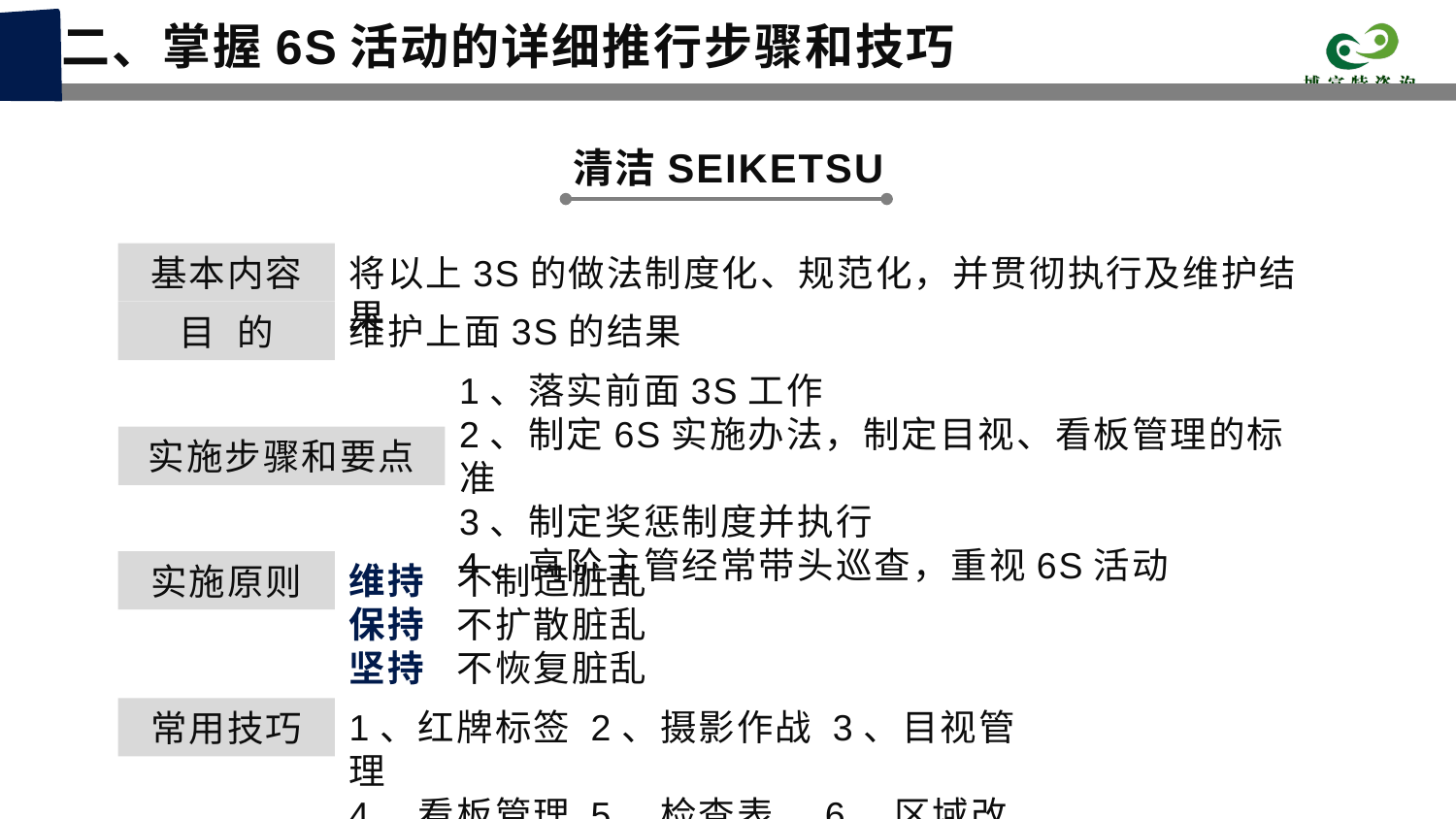

二、掌握6S活动的详细推行步骤和技巧
清洁SEIKETSU
基本内容
将以上3S的做法制度化、规范化，并贯彻执行及维护结果
目  的
维护上面3S的结果
1、落实前面3S工作
2、制定6S实施办法，制定目视、看板管理的标准
3、制定奖惩制度并执行
4、高阶主管经常带头巡查，重视6S活动
实施步骤和要点
实施原则
维持   不制造脏乱
保持   不扩散脏乱
坚持   不恢复脏乱
1、红牌标签 2、摄影作战 3、目视管理
4、看板管理 5、检查表    6、区域改善
常用技巧